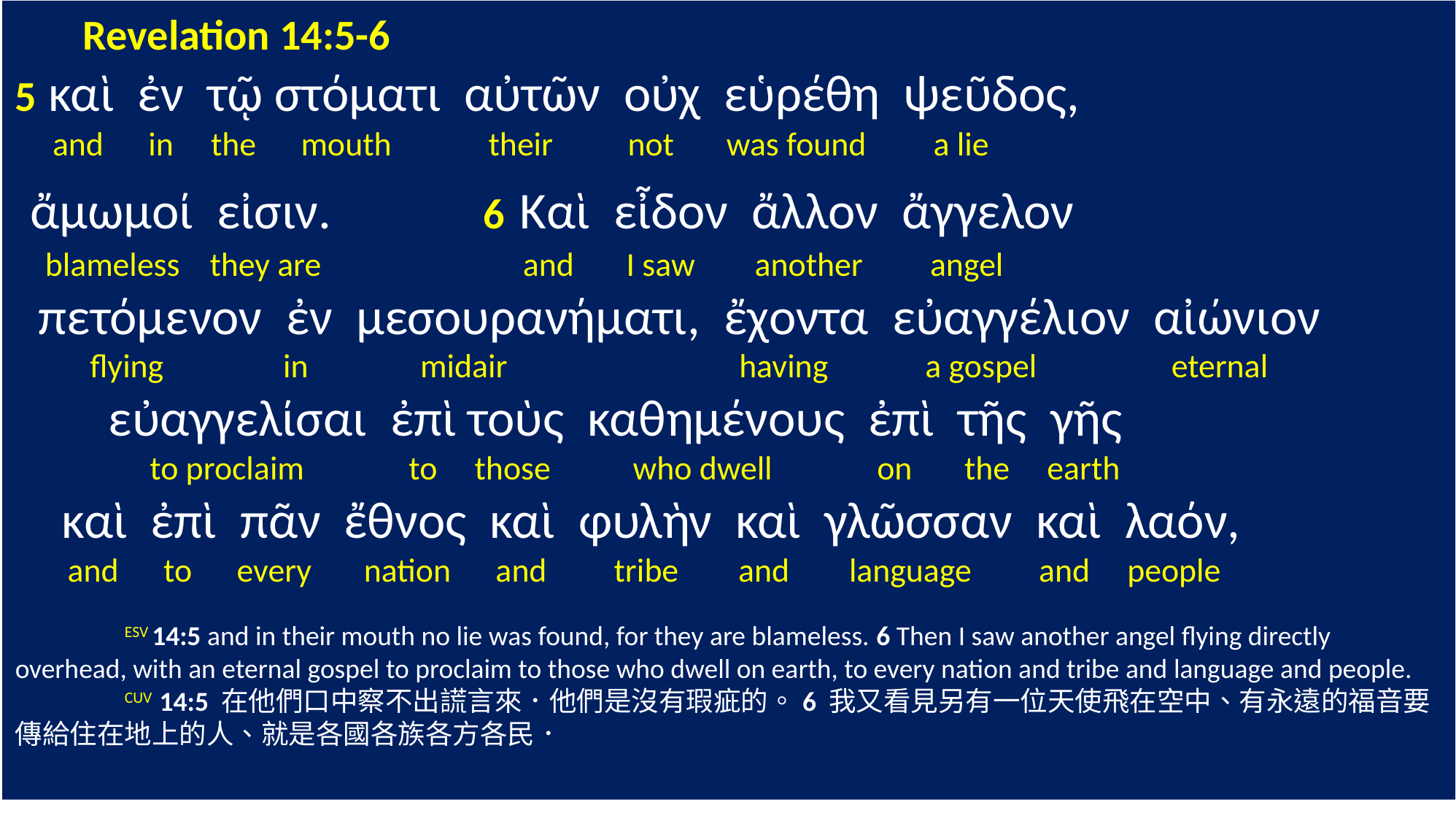

Revelation 14:5-6
5 καὶ  ἐν  τῷ στόματι  αὐτῶν  οὐχ  εὑρέθη  ψεῦδος,
     and      in     the      mouth             their          not       was found         a lie
  ἄμωμοί  εἰσιν.             6 Καὶ  εἶδον  ἄλλον  ἄγγελον
    blameless    they are                           and       I saw        another         angel
  πετόμενον  ἐν  μεσουρανήματι,  ἔχοντα  εὐαγγέλιον  αἰώνιον
          flying                in               midair                               having             a gospel                  eternal
        εὐαγγελίσαι  ἐπὶ τοὺς  καθημένους  ἐπὶ  τῆς  γῆς
                  to proclaim              to     those           who dwell              on       the     earth
    καὶ  ἐπὶ  πᾶν  ἔθνος  καὶ  φυλὴν  καὶ  γλῶσσαν  καὶ  λαόν,
       and      to      every       nation      and         tribe        and        language         and     people

	ESV 14:5 and in their mouth no lie was found, for they are blameless. 6 Then I saw another angel flying directly overhead, with an eternal gospel to proclaim to those who dwell on earth, to every nation and tribe and language and people.
	CUV  14:5 在他們口中察不出謊言來．他們是沒有瑕疵的。6 我又看見另有一位天使飛在空中、有永遠的福音要傳給住在地上的人、就是各國各族各方各民．